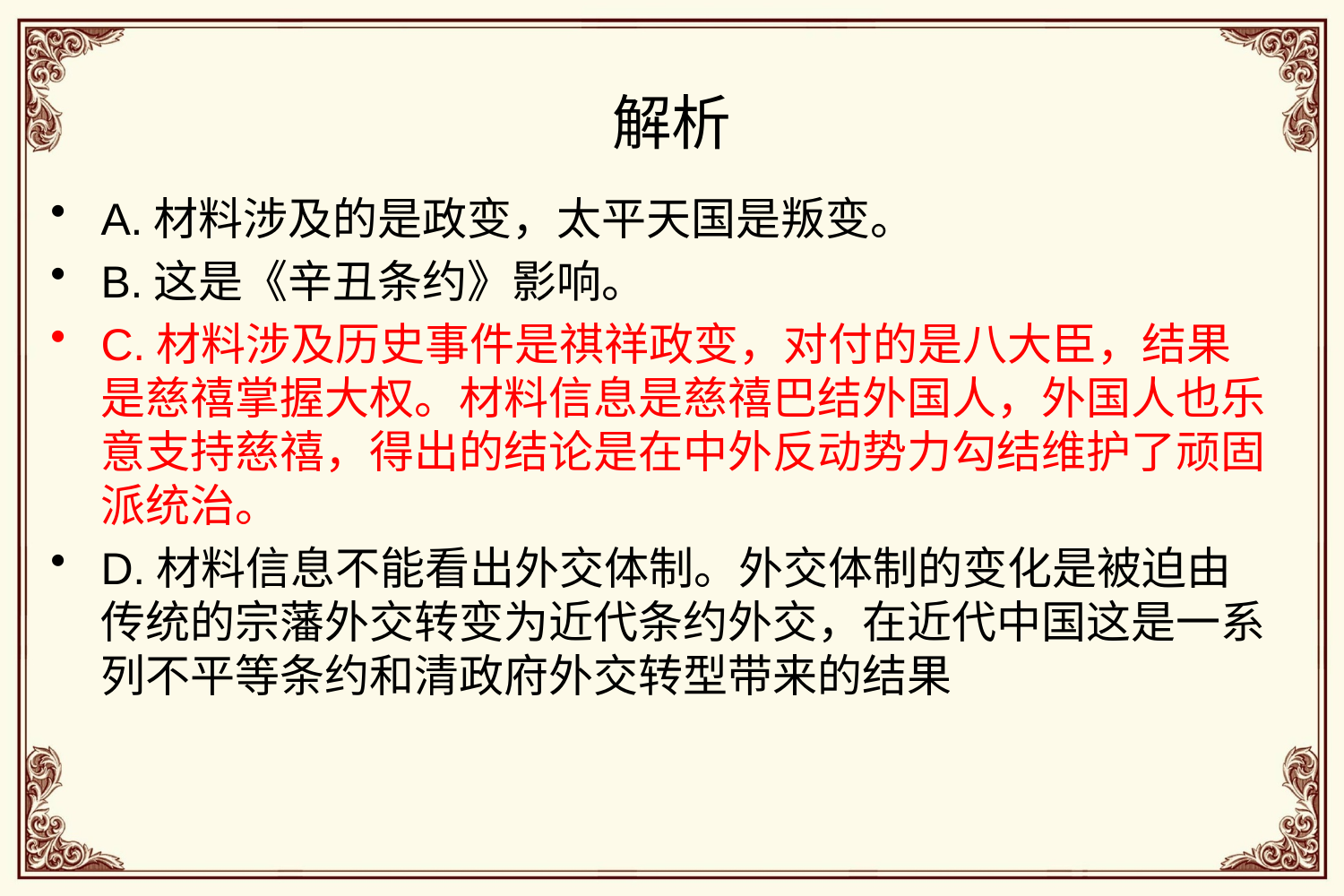

# 解析
A.材料涉及的是政变，太平天国是叛变。
B.这是《辛丑条约》影响。
C.材料涉及历史事件是祺祥政变，对付的是八大臣，结果是慈禧掌握大权。材料信息是慈禧巴结外国人，外国人也乐意支持慈禧，得出的结论是在中外反动势力勾结维护了顽固派统治。
D.材料信息不能看出外交体制。外交体制的变化是被迫由传统的宗藩外交转变为近代条约外交，在近代中国这是一系列不平等条约和清政府外交转型带来的结果